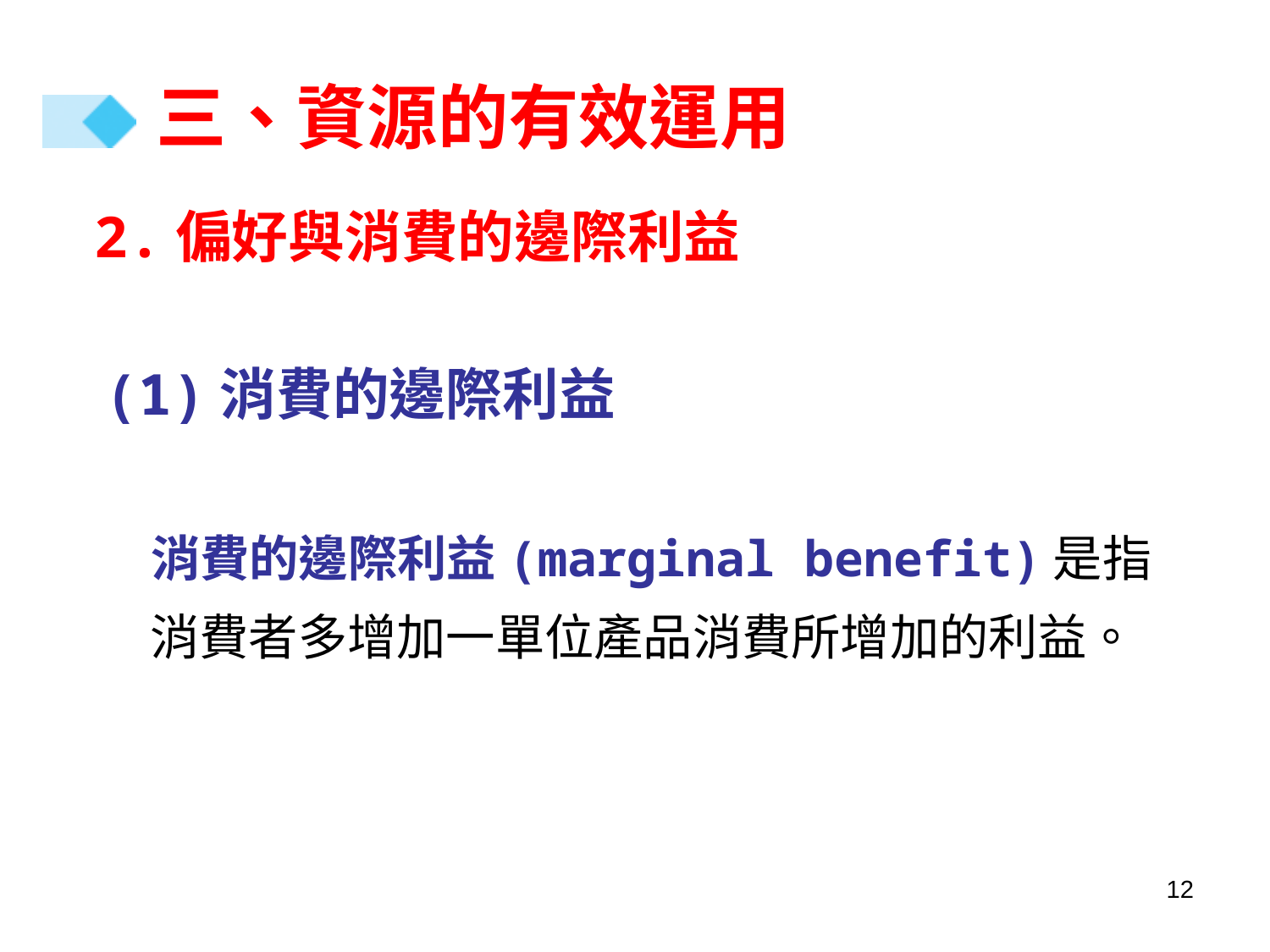

# 三、資源的有效運用
2.偏好與消費的邊際利益

 (1)消費的邊際利益

    消費的邊際利益(marginal benefit)是指
    消費者多增加一單位產品消費所增加的利益。

12